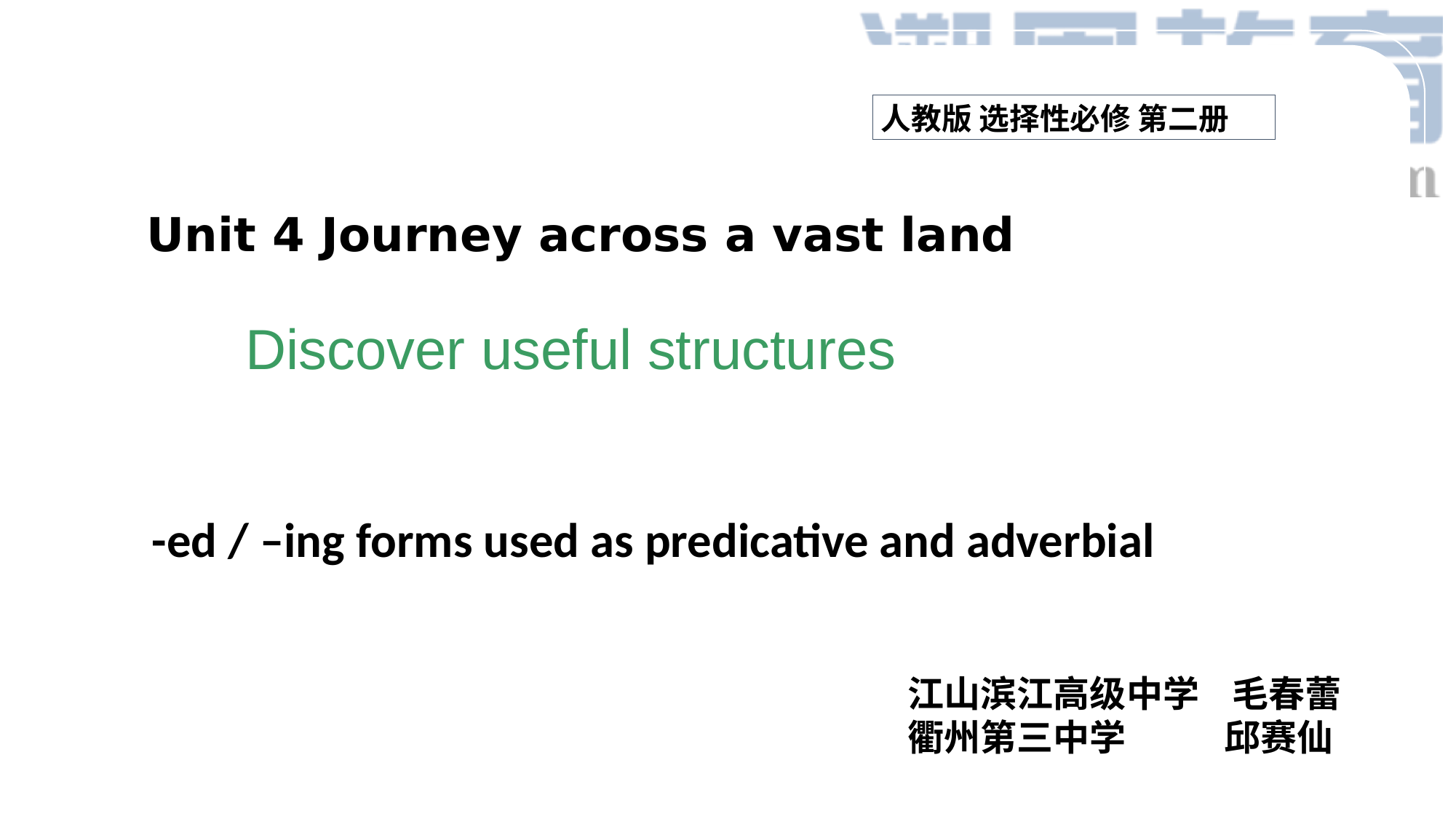

人教版 选择性必修 第二册
   Unit 4 Journey across a vast land
          Discover useful structures
s             Pt clause
-ed / –ing forms used as predicative and adverbial
江山滨江高级中学    毛春蕾
衢州第三中学            邱赛仙